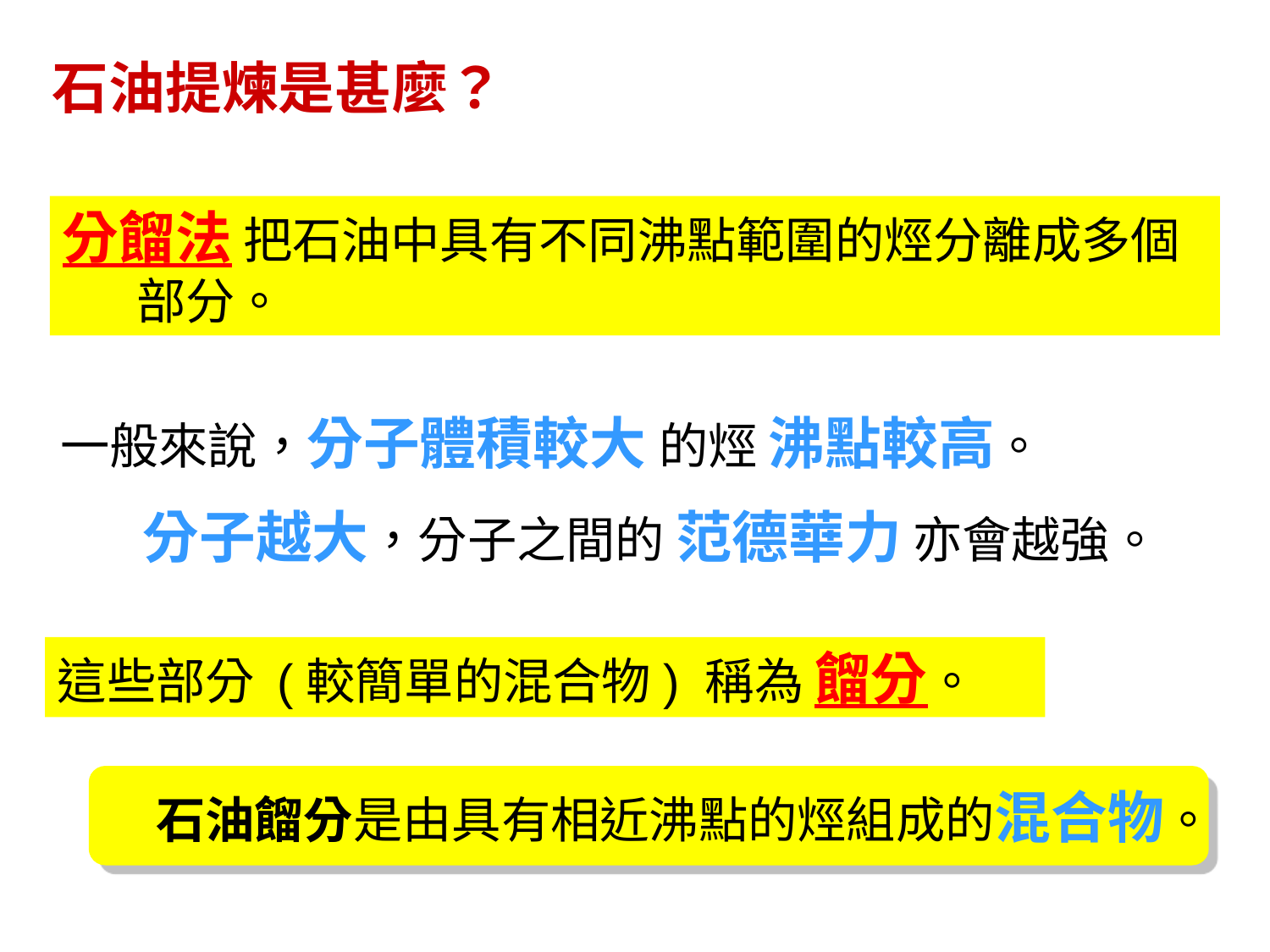

石油提煉是甚麼？
分餾法 把石油中具有不同沸點範圍的烴分離成多個部分。
一般來說，分子體積較大 的烴 沸點較高。
分子越大，分子之間的 范德華力 亦會越強。
這些部分 (較簡單的混合物) 稱為 餾分。

石油餾分是由具有相近沸點的烴組成的混合物。